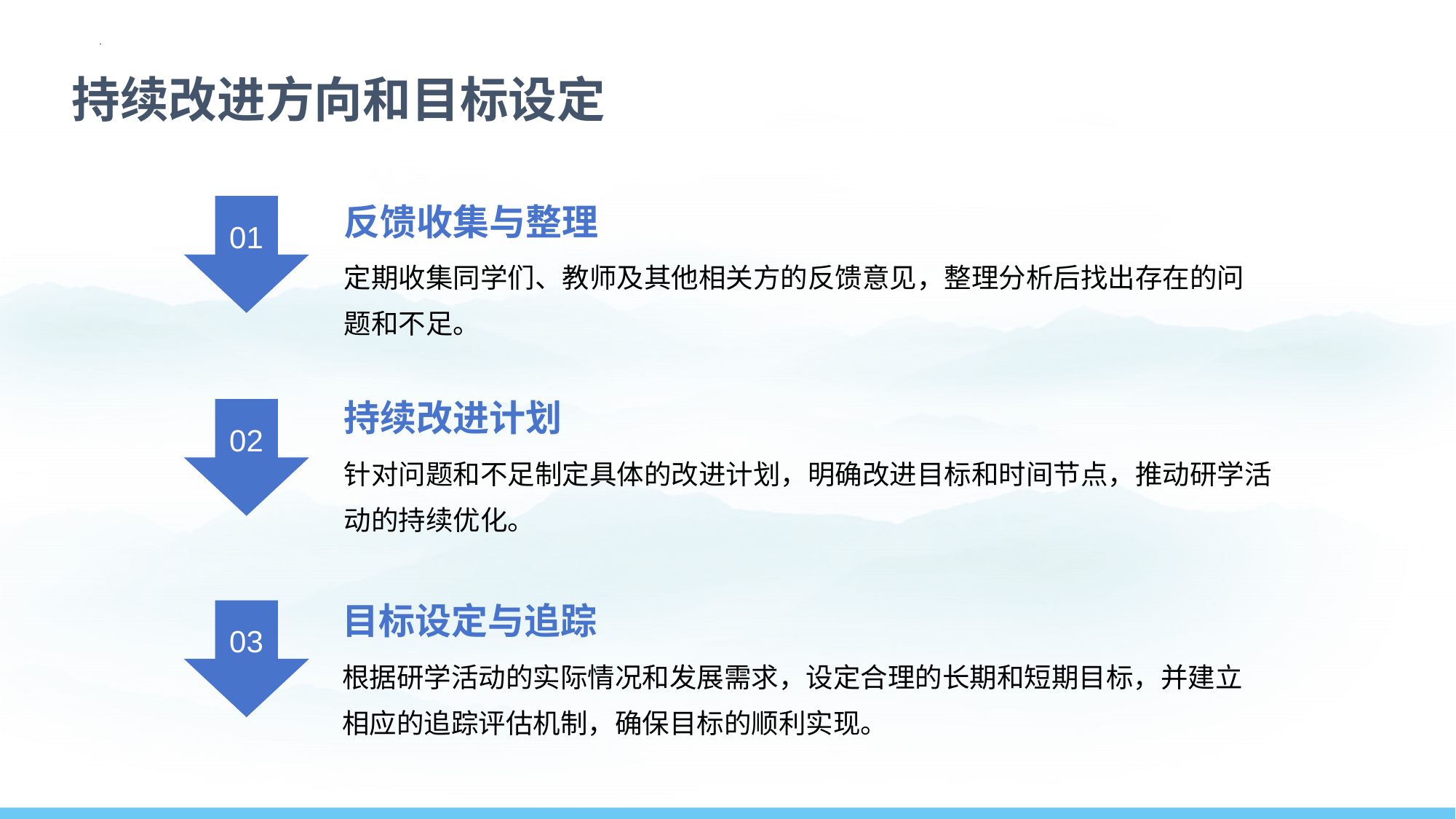

持续改进方向和目标设定
反馈收集与整理

01

定期收集同学们、教师及其他相关方的反馈意见，整理分析后找出存在的问题和不足。
持续改进计划

02

针对问题和不足制定具体的改进计划，明确改进目标和时间节点，推动研学活动的持续优化。
目标设定与追踪

03

根据研学活动的实际情况和发展需求，设定合理的长期和短期目标，并建立相应的追踪评估机制，确保目标的顺利实现。